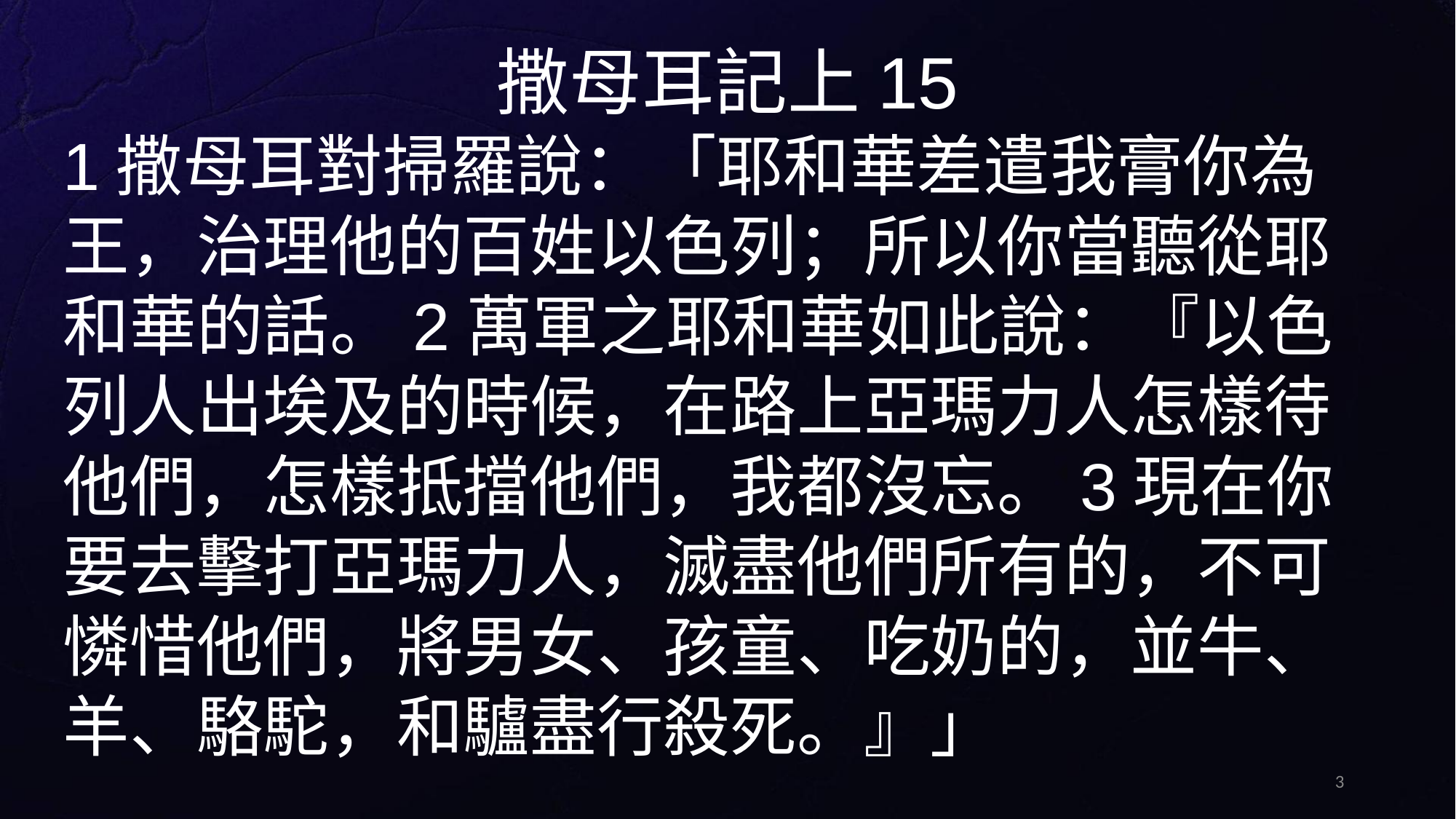

撒母耳記上15
1撒母耳對掃羅說：「耶和華差遣我膏你為王，治理他的百姓以色列；所以你當聽從耶和華的話。2萬軍之耶和華如此說：『以色列人出埃及的時候，在路上亞瑪力人怎樣待他們，怎樣抵擋他們，我都沒忘。3現在你要去擊打亞瑪力人，滅盡他們所有的，不可憐惜他們，將男女、孩童、吃奶的，並牛、羊、駱駝，和驢盡行殺死。』」
3